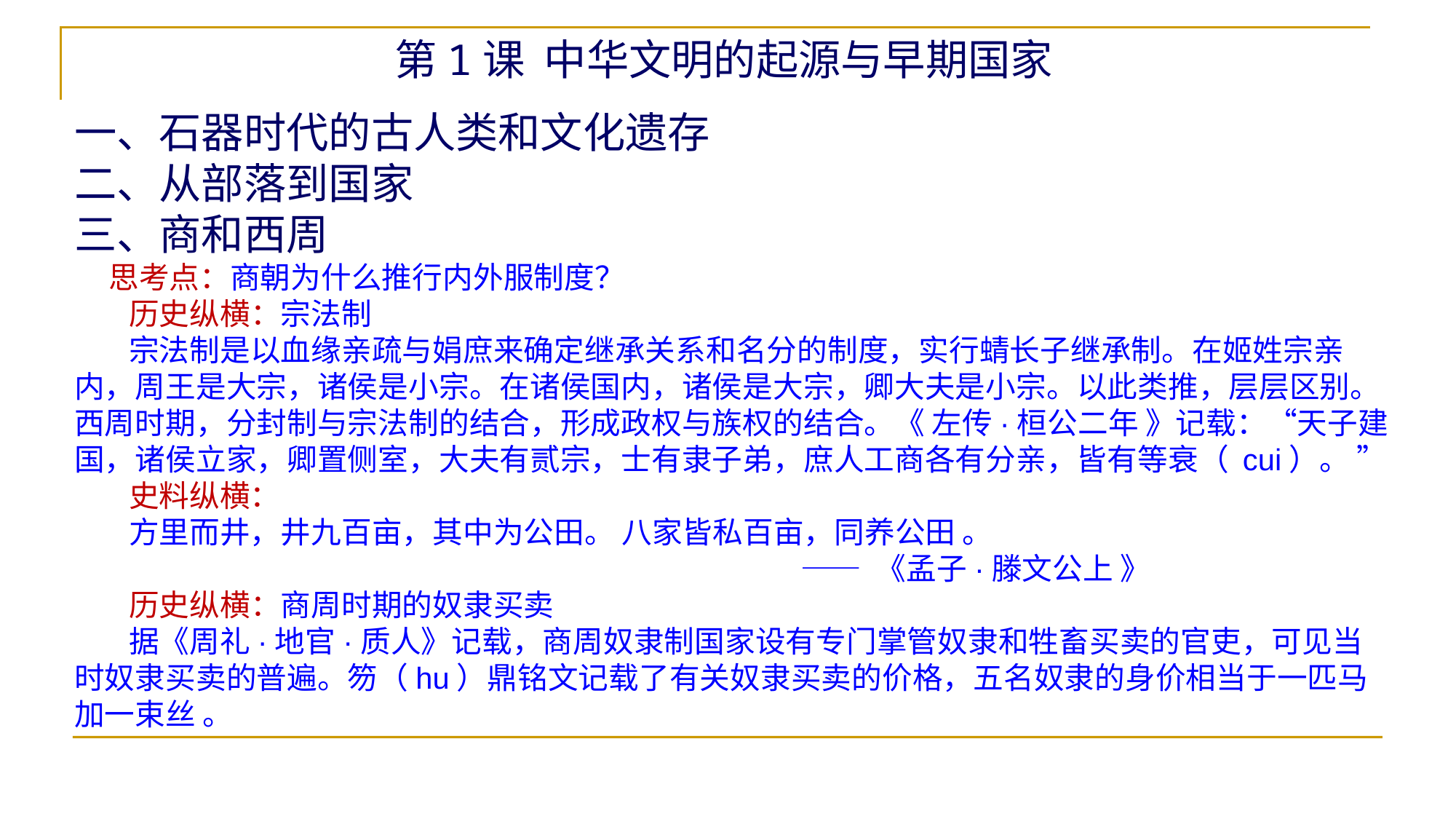

第1课  中华文明的起源与早期国家
一、石器时代的古人类和文化遗存
二、从部落到国家
三、商和西周
    思考点：商朝为什么推行内外服制度？
       历史纵横：宗法制
       宗法制是以血缘亲疏与娟庶来确定继承关系和名分的制度，实行蜻长子继承制。在姬姓宗亲内，周王是大宗，诸侯是小宗。在诸侯国内，诸侯是大宗，卿大夫是小宗。以此类推，层层区别。西周时期，分封制与宗法制的结合，形成政权与族权的结合。《 左传·桓公二年 》记载：“天子建国，诸侯立家，卿置侧室，大夫有贰宗，士有隶子弟，庶人工商各有分亲，皆有等衰（ cui）。 ”
       史料纵横：
       方里而井，井九百亩，其中为公田。 八家皆私百亩，同养公田 。
                                                                                                            —— 《孟子·滕文公上 》
       历史纵横：商周时期的奴隶买卖
       据《周礼·地官·质人》记载，商周奴隶制国家设有专门掌管奴隶和牲畜买卖的官吏，可见当时奴隶买卖的普遍。笏（hu）鼎铭文记载了有关奴隶买卖的价格，五名奴隶的身价相当于一匹马加一束丝 。